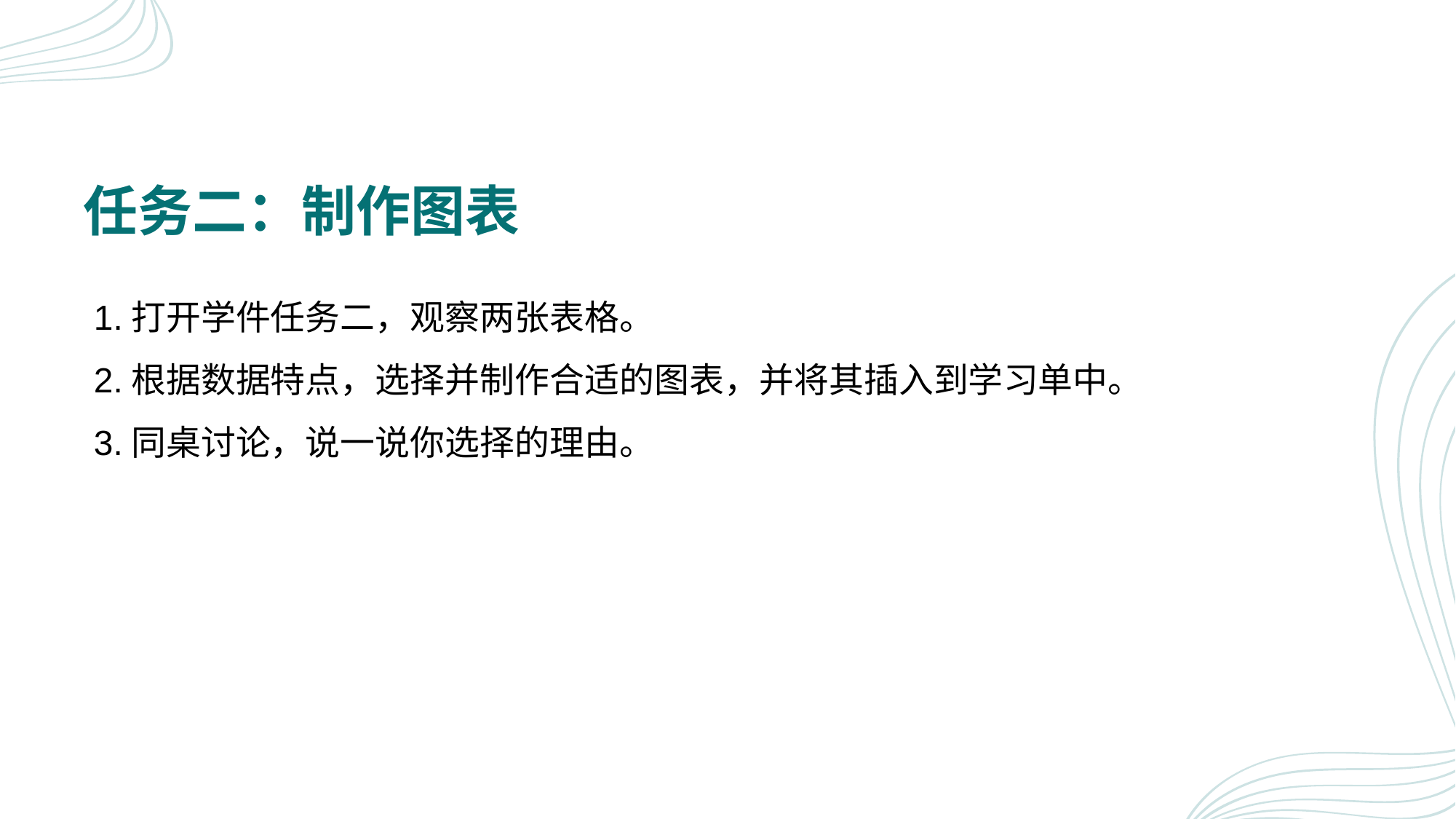

# 任务二：制作图表
1.打开学件任务二，观察两张表格。
2.根据数据特点，选择并制作合适的图表，并将其插入到学习单中。
3.同桌讨论，说一说你选择的理由。